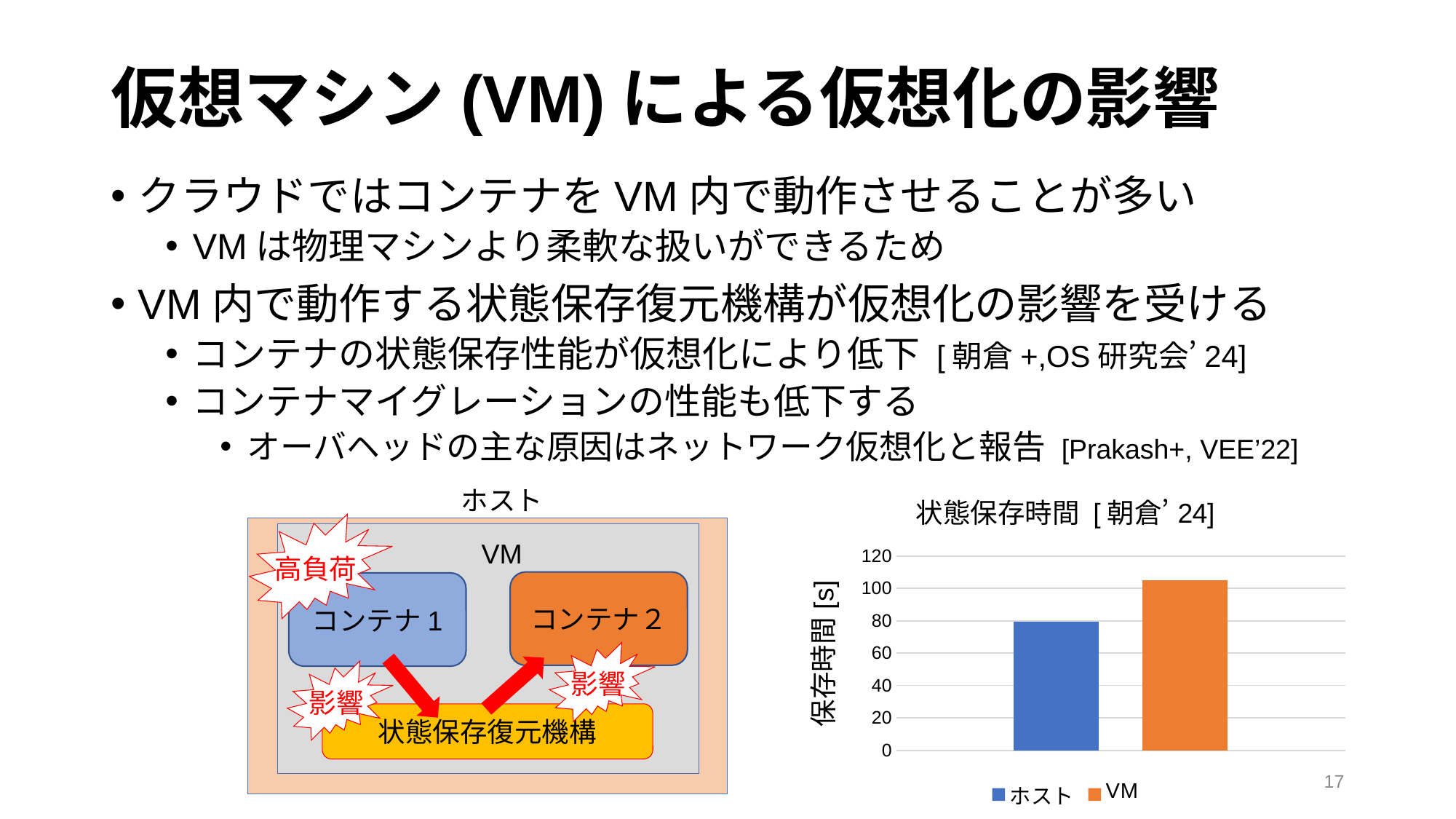

# 仮想マシン(VM)による仮想化の影響
クラウドではコンテナをVM内で動作させることが多い
VMは物理マシンより柔軟な扱いができるため
VM内で動作する状態保存復元機構が仮想化の影響を受ける
コンテナの状態保存性能が仮想化により低下 [朝倉+,OS研究会’24]
コンテナマイグレーションの性能も低下する
オーバヘッドの主な原因はネットワーク仮想化と報告 [Prakash+, VEE’22]

### Chart: 状態保存時間 [朝倉’24]

| Category | ホスト | VM |
|---|---|---|
ホスト
高負荷

VM
コンテナ２
コンテナ1
影響

影響
状態保存復元機構
17